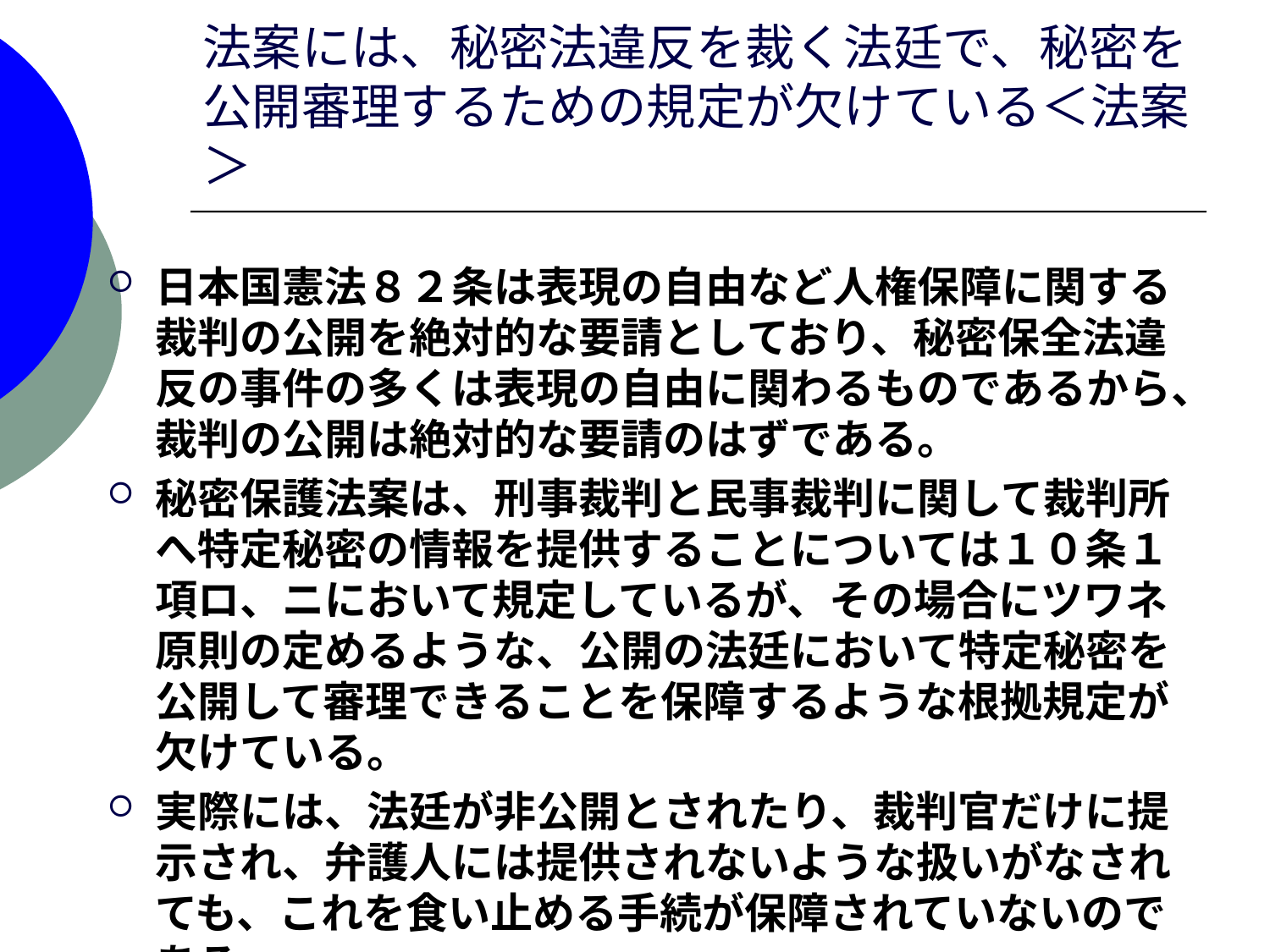

# 法案には、秘密法違反を裁く法廷で、秘密を公開審理するための規定が欠けている＜法案＞
日本国憲法８２条は表現の自由など人権保障に関する裁判の公開を絶対的な要請としており、秘密保全法違反の事件の多くは表現の自由に関わるものであるから、裁判の公開は絶対的な要請のはずである。
秘密保護法案は、刑事裁判と民事裁判に関して裁判所へ特定秘密の情報を提供することについては１０条１項ロ、ニにおいて規定しているが、その場合にツワネ原則の定めるような、公開の法廷において特定秘密を公開して審理できることを保障するような根拠規定が欠けている。
実際には、法廷が非公開とされたり、裁判官だけに提示され、弁護人には提供されないような扱いがなされても、これを食い止める手続が保障されていないのである。